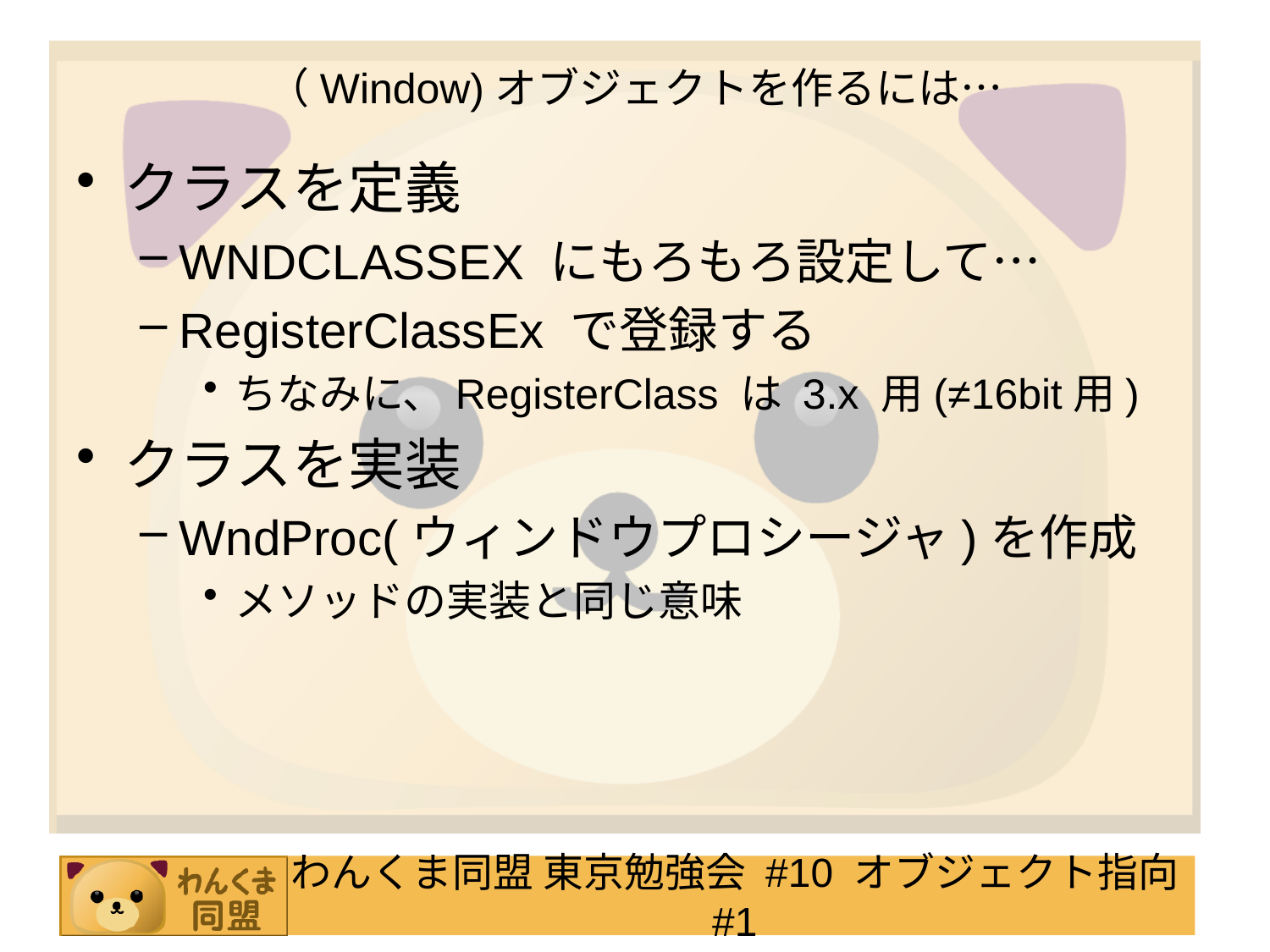

# （Window)オブジェクトを作るには…
クラスを定義
WNDCLASSEX にもろもろ設定して…
RegisterClassEx で登録する
ちなみに、RegisterClass は 3.x 用(≠16bit用)
クラスを実装
WndProc(ウィンドウプロシージャ)を作成
メソッドの実装と同じ意味